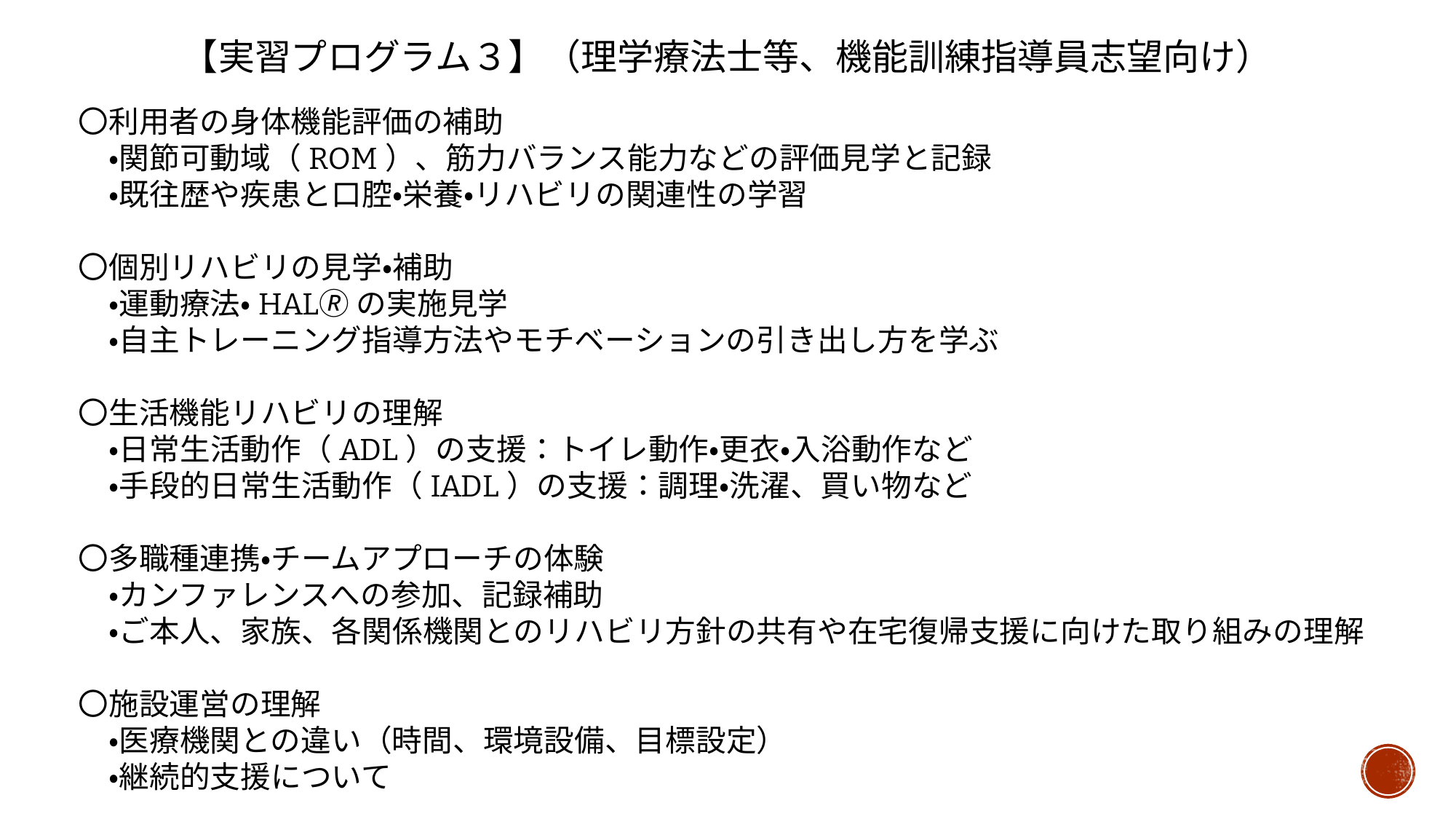

【実習プログラム３】（理学療法士等、機能訓練指導員志望向け）
〇利用者の身体機能評価の補助
　・関節可動域（ROM）、筋力バランス能力などの評価見学と記録
　・既往歴や疾患と口腔・栄養・リハビリの関連性の学習

〇個別リハビリの見学・補助
　・運動療法・HAL🄬の実施見学
　・自主トレーニング指導方法やモチベーションの引き出し方を学ぶ

〇生活機能リハビリの理解
　・日常生活動作（ADL）の支援：トイレ動作・更衣・入浴動作など
　・手段的日常生活動作（IADL）の支援：調理・洗濯、買い物など

〇多職種連携・チームアプローチの体験
　・カンファレンスへの参加、記録補助
　・ご本人、家族、各関係機関とのリハビリ方針の共有や在宅復帰支援に向けた取り組みの理解

〇施設運営の理解
　・医療機関との違い（時間、環境設備、目標設定）
　・継続的支援について